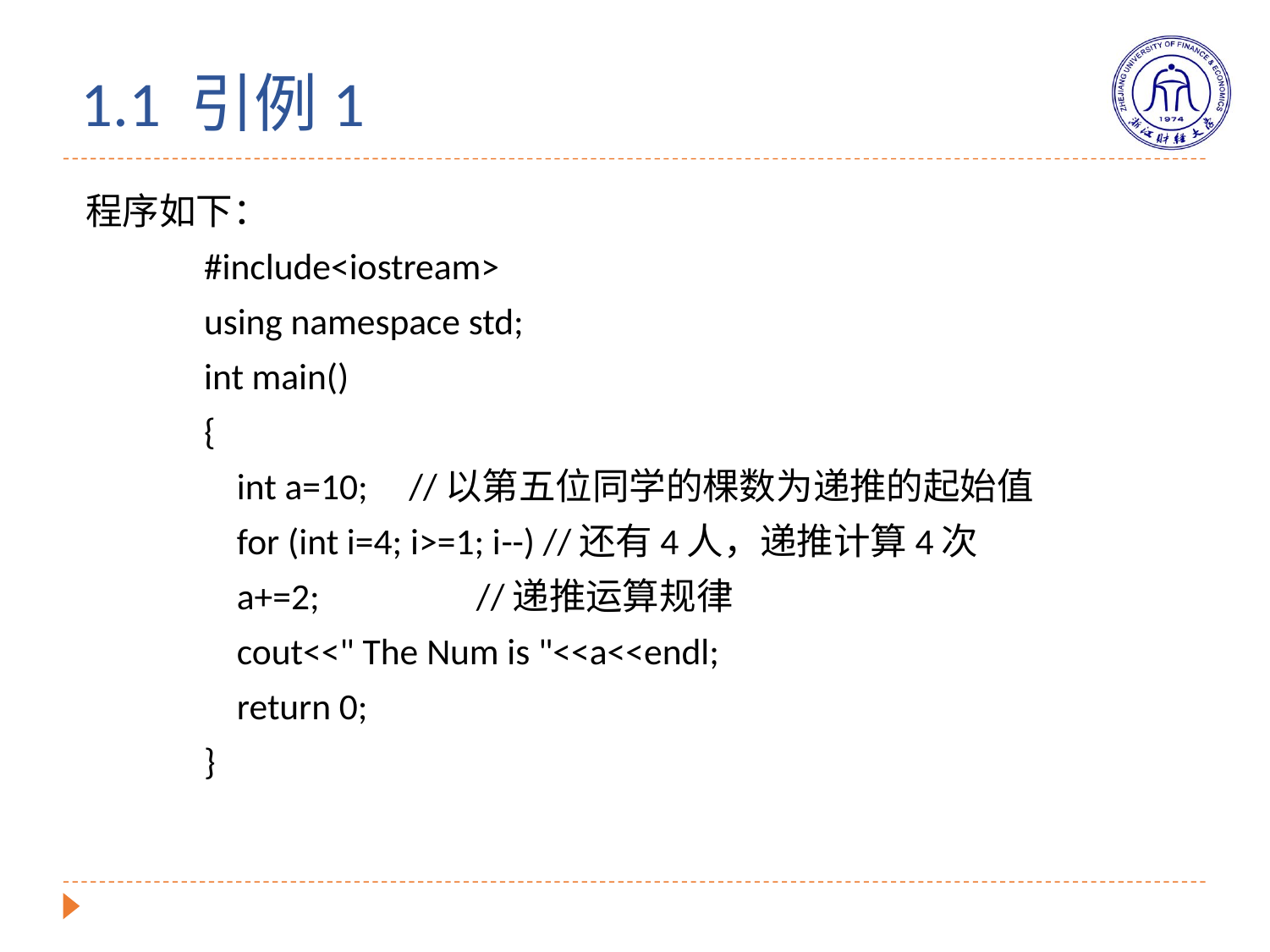

# 1.1 引例1
程序如下：
　　　#include<iostream>
　　　using namespace std;
　　　int main()
　　　{
　　　    int a=10;     //以第五位同学的棵数为递推的起始值
　　　    for (int i=4; i>=1; i--) //还有4人，递推计算4次
　　　    a+=2;                   //递推运算规律
　　　    cout<<" The Num is "<<a<<endl;
　　　    return 0;
　　　}